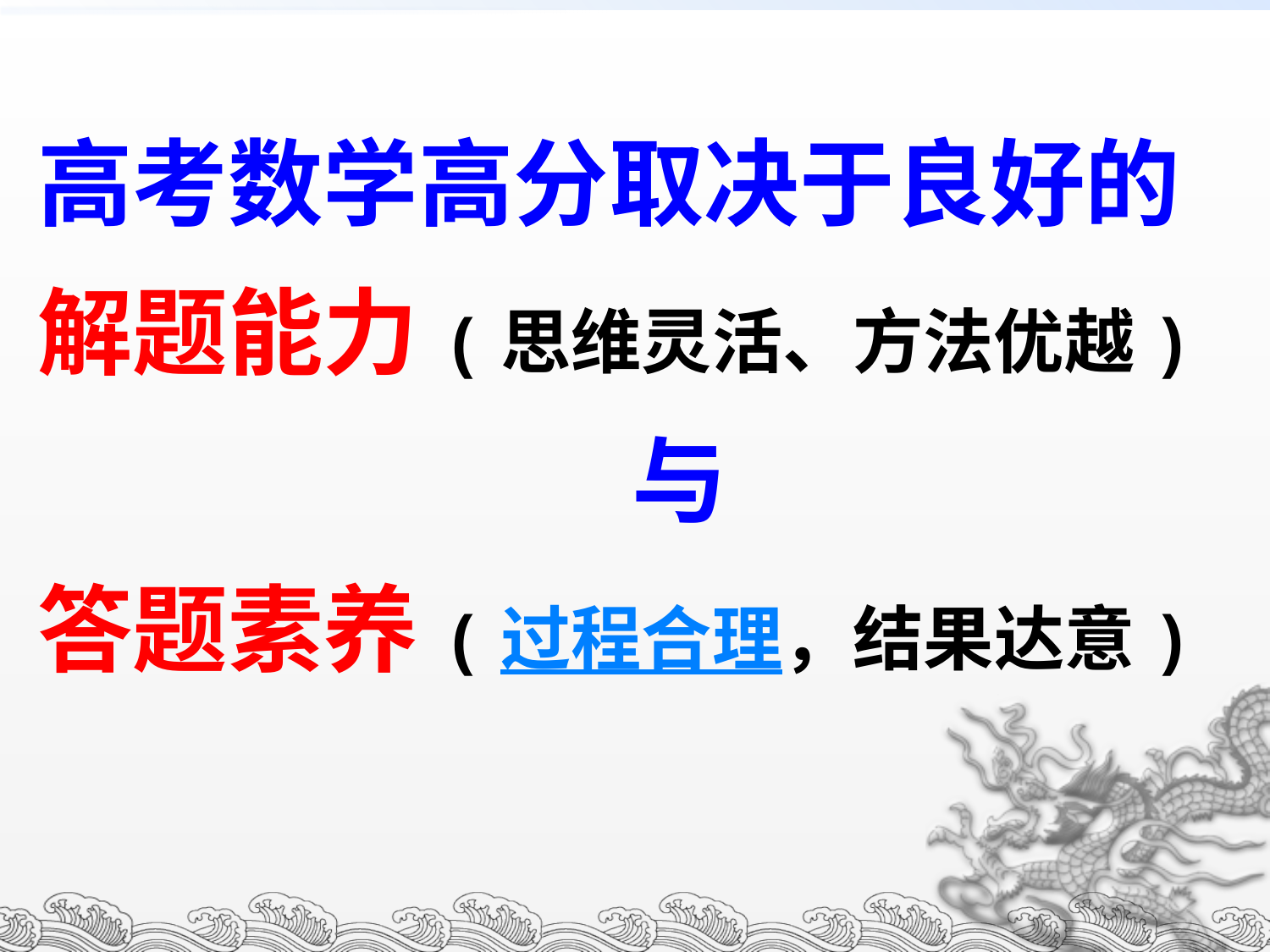

# 高考数学高分取决于良好的 解题能力(思维灵活、方法优越) 与 答题素养(过程合理，结果达意)